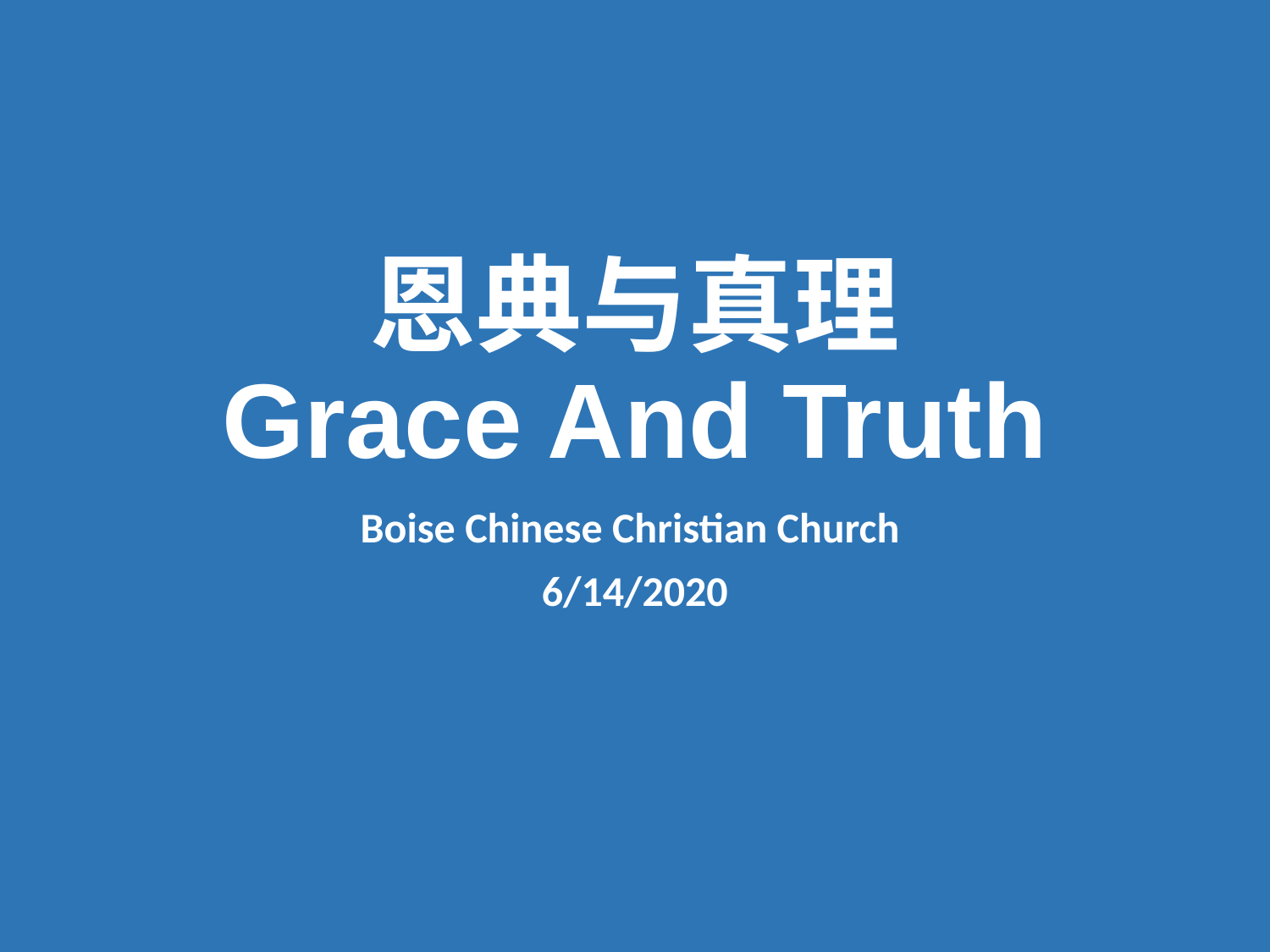

# 恩典与真理 Grace And Truth
Boise Chinese Christian Church
6/14/2020